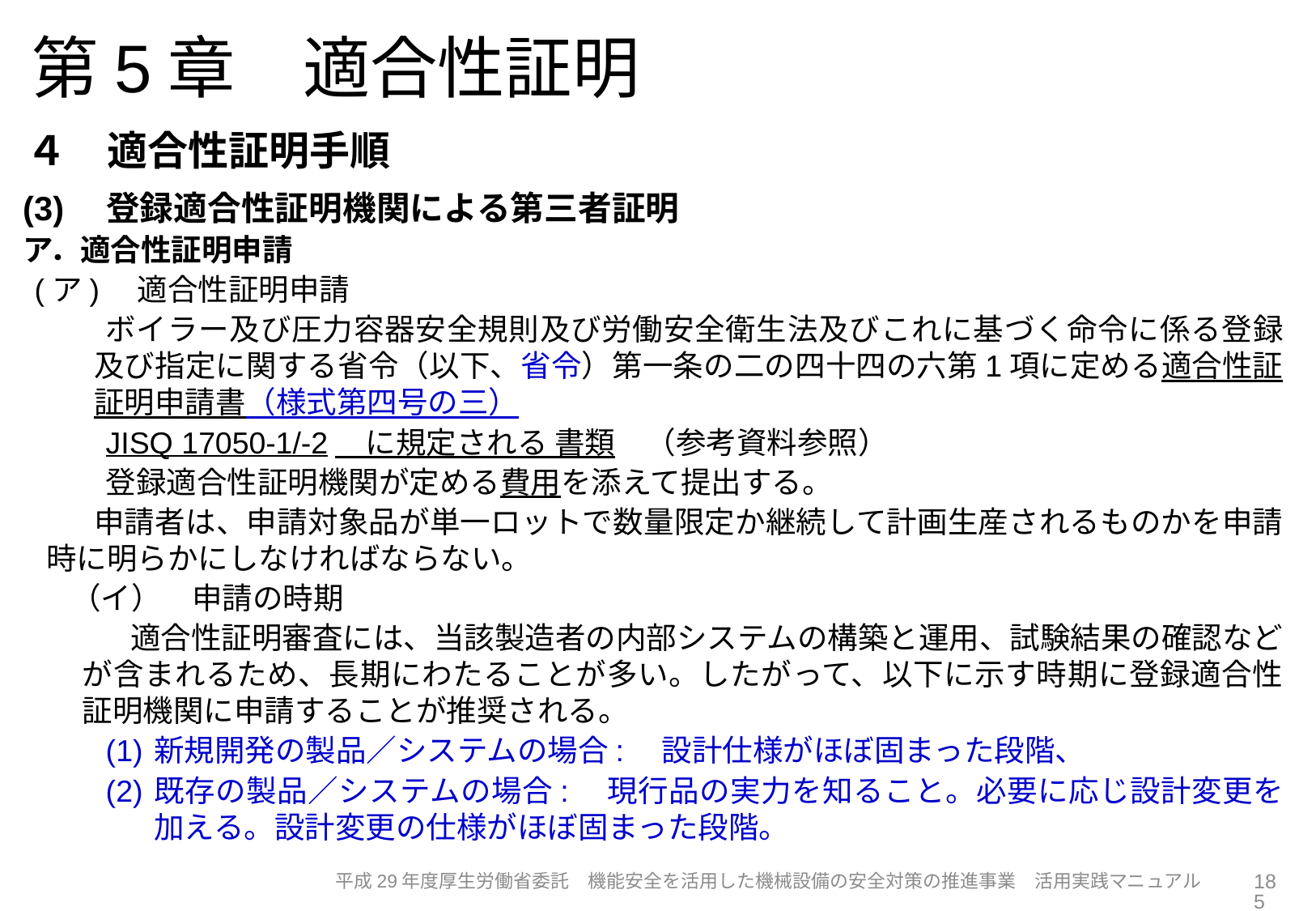

# 第5章　適合性証明
４　適合性証明手順
(3)　登録適合性証明機関による第三者証明
ア．適合性証明申請
(ア)　適合性証明申請
ボイラー及び圧力容器安全規則及び労働安全衛生法及びこれに基づく命令に係る登録及び指定に関する省令（以下、省令）第一条の二の四十四の六第1項に定める適合性証証明申請書（様式第四号の三）
JISQ 17050-1/-2　に規定される 書類　（参考資料参照）
登録適合性証明機関が定める費用を添えて提出する。
申請者は、申請対象品が単一ロットで数量限定か継続して計画生産されるものかを申請時に明らかにしなければならない。
（イ）　申請の時期
適合性証明審査には、当該製造者の内部システムの構築と運用、試験結果の確認などが含まれるため、長期にわたることが多い。したがって、以下に示す時期に登録適合性証明機関に申請することが推奨される。
新規開発の製品／システムの場合:　設計仕様がほぼ固まった段階、
既存の製品／システムの場合:　現行品の実力を知ること。必要に応じ設計変更を加える。設計変更の仕様がほぼ固まった段階。
185
平成29年度厚生労働省委託　機能安全を活用した機械設備の安全対策の推進事業　活用実践マニュアル